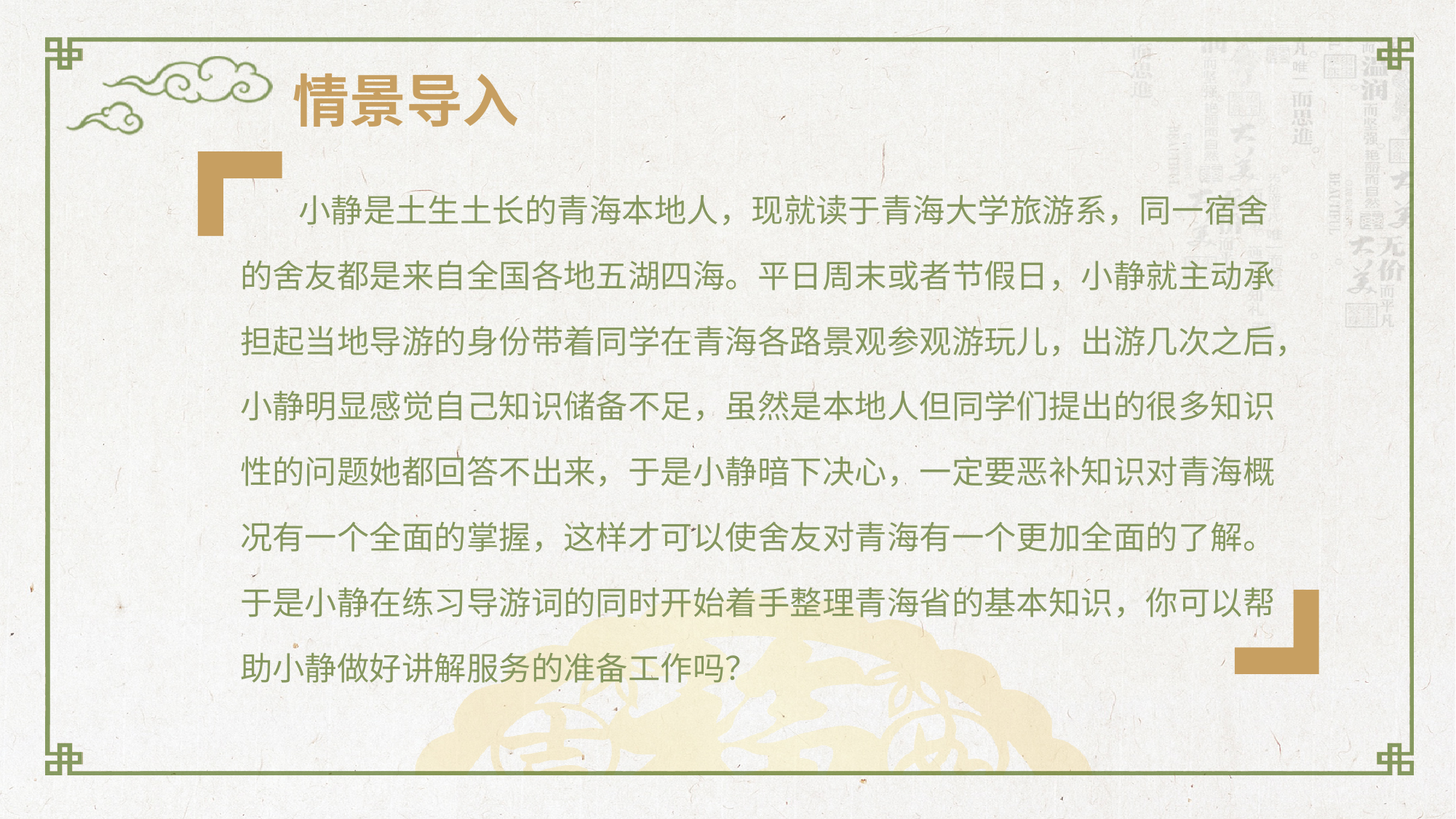

# 情景导入

       小静是土生土长的青海本地人，现就读于青海大学旅游系，同一宿舍的舍友都是来自全国各地五湖四海。平日周末或者节假日，小静就主动承担起当地导游的身份带着同学在青海各路景观参观游玩儿，出游几次之后，小静明显感觉自己知识储备不足，虽然是本地人但同学们提出的很多知识性的问题她都回答不出来，于是小静暗下决心，一定要恶补知识对青海概况有一个全面的掌握，这样才可以使舍友对青海有一个更加全面的了解。于是小静在练习导游词的同时开始着手整理青海省的基本知识，你可以帮助小静做好讲解服务的准备工作吗？